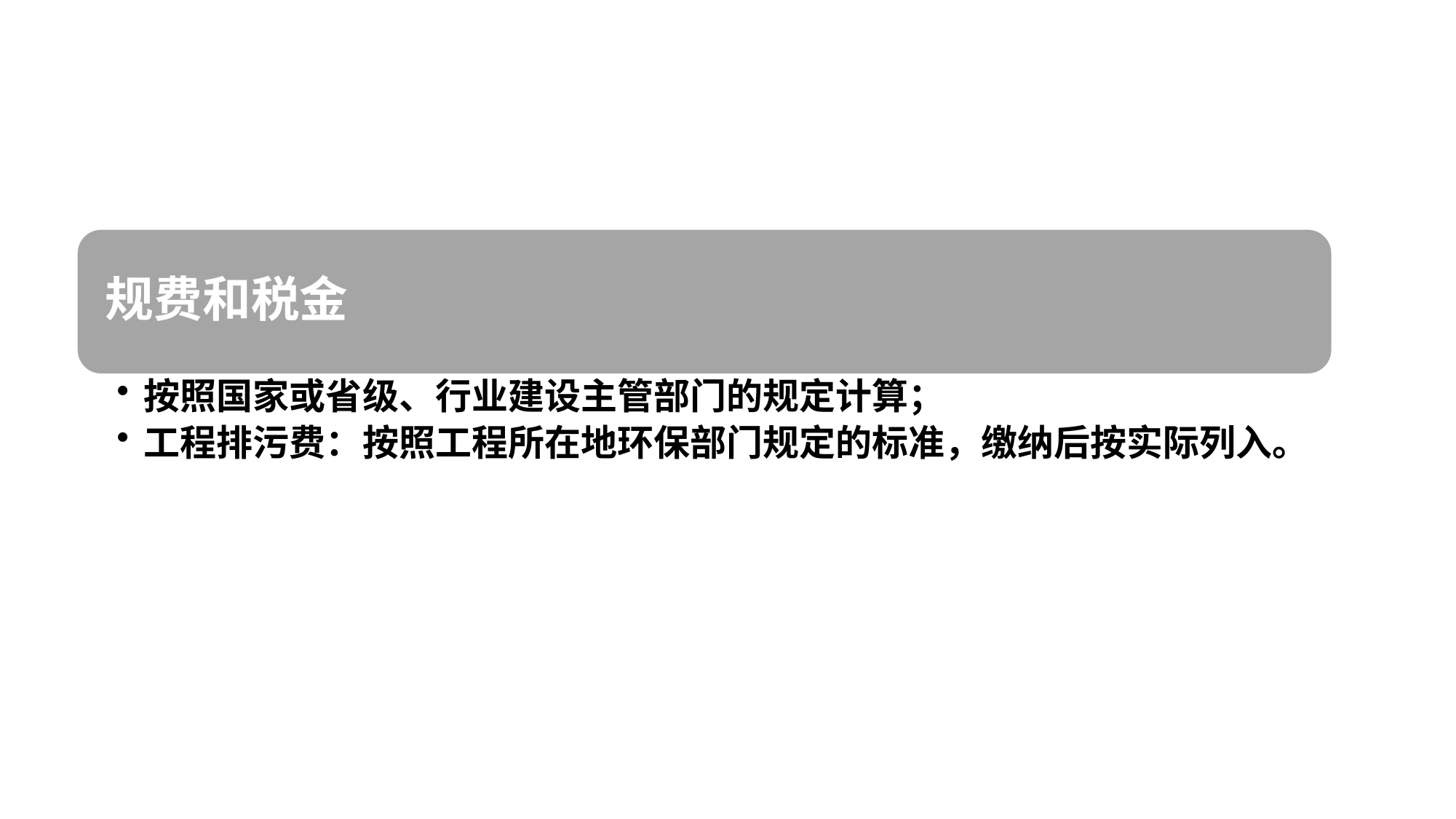

#
规费和税金
按照国家或省级、行业建设主管部门的规定计算；
工程排污费：按照工程所在地环保部门规定的标准，缴纳后按实际列入。